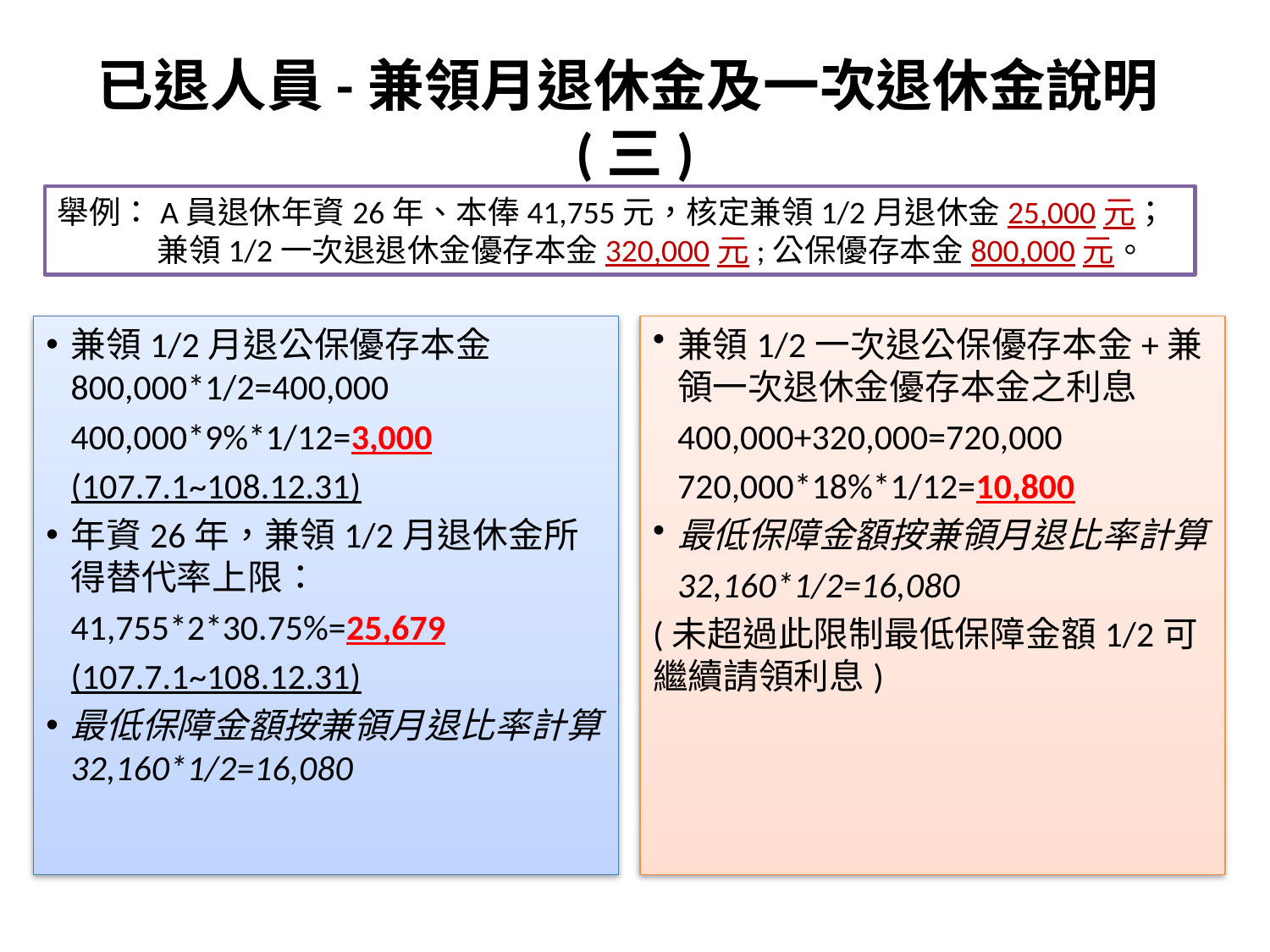

# 已退人員-兼領月退休金及一次退休金說明(三)
舉例：A員退休年資26年、本俸41,755元，核定兼領1/2月退休金25,000元；兼領1/2一次退退休金優存本金320,000元;公保優存本金800,000元。
兼領1/2月退公保優存本金800,000*1/2=400,000
400,000*9%*1/12=3,000
(107.7.1~108.12.31)
年資26年，兼領1/2月退休金所得替代率上限：
41,755*2*30.75%=25,679
(107.7.1~108.12.31)
最低保障金額按兼領月退比率計算32,160*1/2=16,080

兼領1/2一次退公保優存本金+兼領一次退休金優存本金之利息
400,000+320,000=720,000
720,000*18%*1/12=10,800
最低保障金額按兼領月退比率計算
32,160*1/2=16,080
(未超過此限制最低保障金額1/2可繼續請領利息)